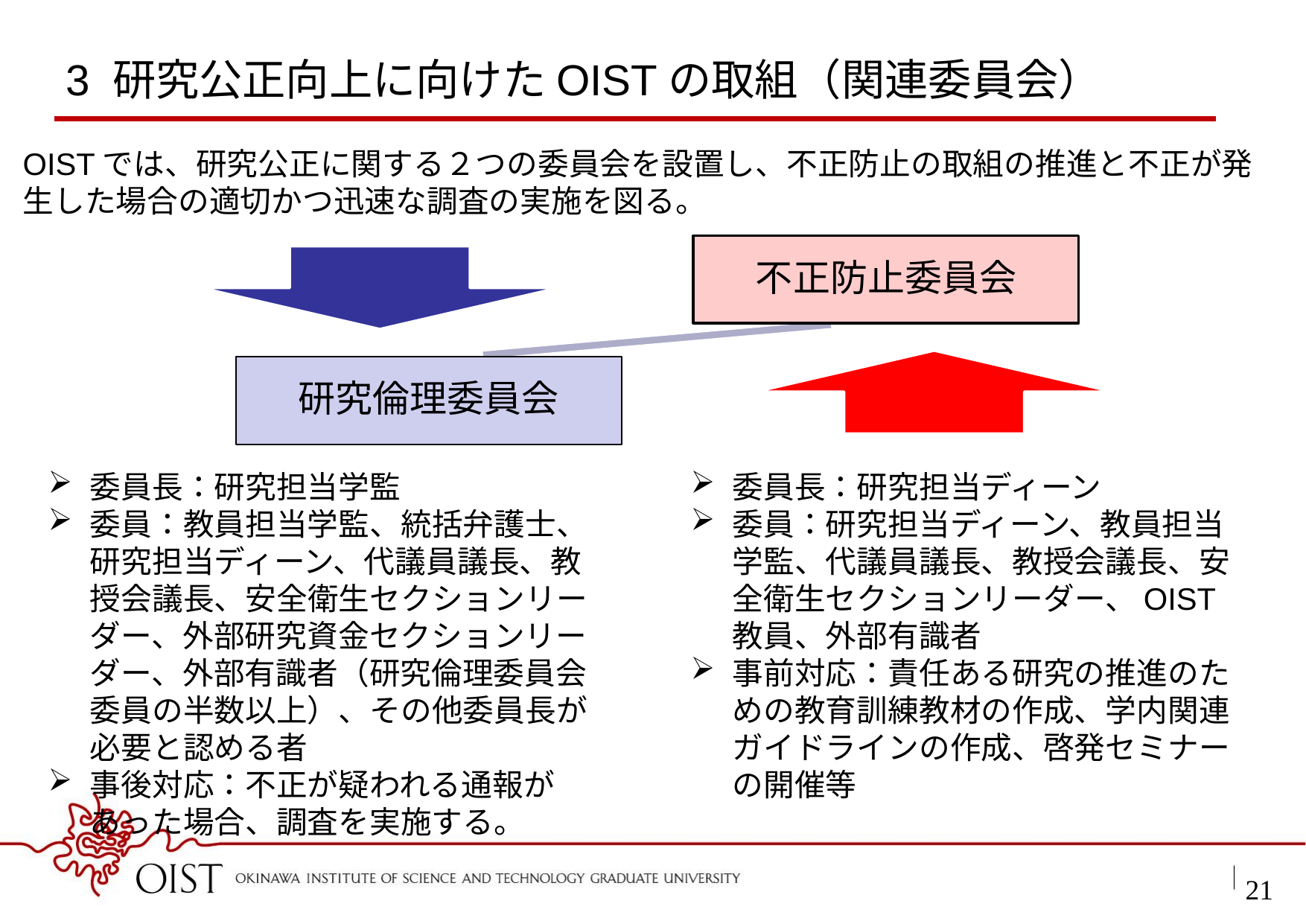

3 研究公正向上に向けたOISTの取組（関連委員会）
OISTでは、研究公正に関する２つの委員会を設置し、不正防止の取組の推進と不正が発生した場合の適切かつ迅速な調査の実施を図る。

不正防止委員会
研究倫理委員会
委員長：研究担当学監
委員：教員担当学監、統括弁護士、研究担当ディーン、代議員議長、教授会議長、安全衛生セクションリーダー、外部研究資金セクションリーダー、外部有識者（研究倫理委員会委員の半数以上）、その他委員長が必要と認める者
事後対応：不正が疑われる通報があった場合、調査を実施する。

委員長：研究担当ディーン
委員：研究担当ディーン、教員担当学監、代議員議長、教授会議長、安全衛生セクションリーダー、OIST教員、外部有識者
事前対応：責任ある研究の推進のための教育訓練教材の作成、学内関連ガイドラインの作成、啓発セミナーの開催等

21